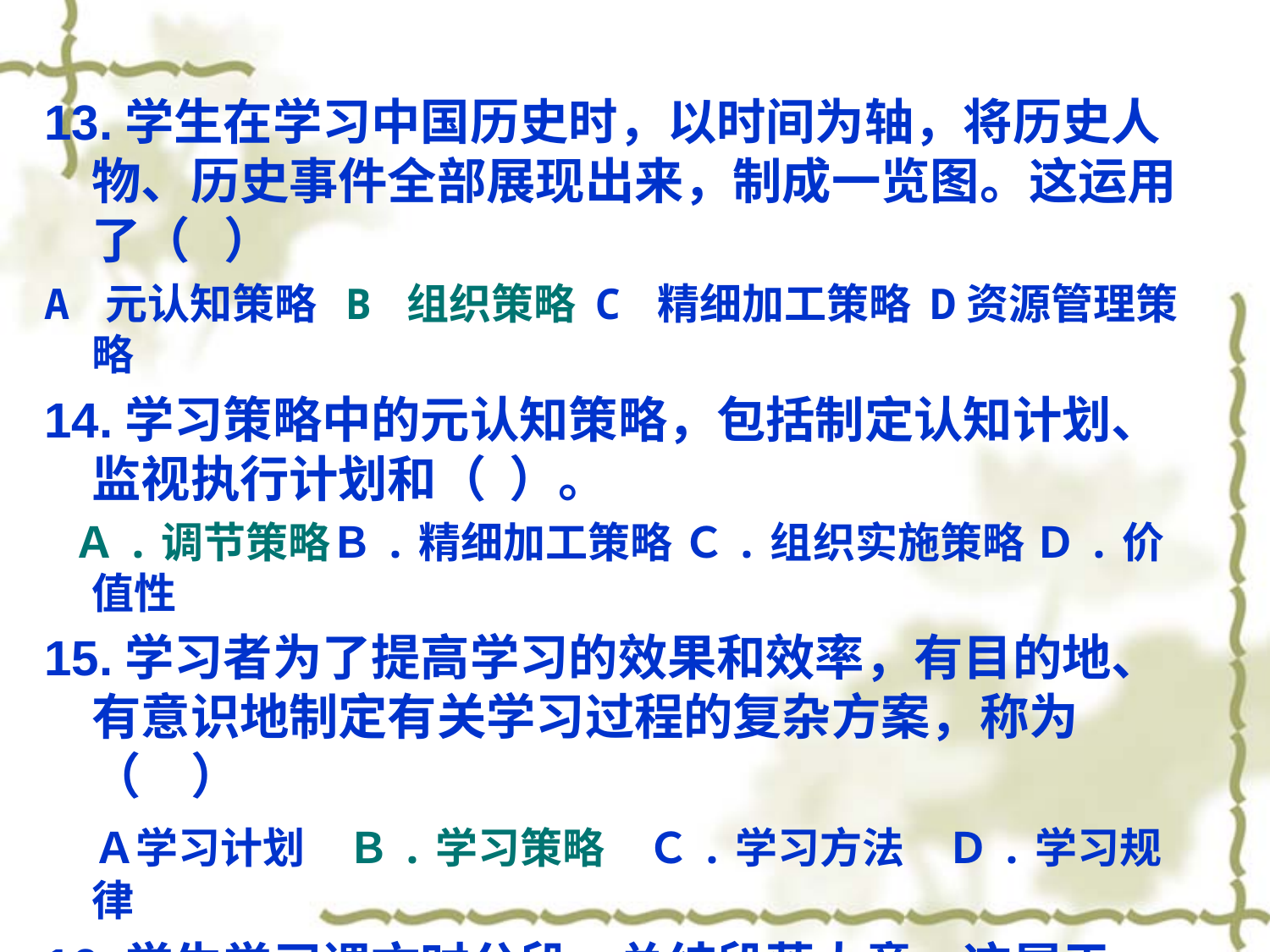

13.学生在学习中国历史时，以时间为轴，将历史人物、历史事件全部展现出来，制成一览图。这运用了（   ）
A 元认知策略  B 组织策略 C 精细加工策略 D资源管理策略
14.学习策略中的元认知策略，包括制定认知计划、监视执行计划和（  ）。
  Ａ.调节策略Ｂ.精细加工策略 Ｃ.组织实施策略 Ｄ.价值性
15.学习者为了提高学习的效果和效率，有目的地、有意识地制定有关学习过程的复杂方案，称为（　）
　Ａ学习计划　Ｂ.学习策略　Ｃ.学习方法　Ｄ.学习规律
16.学生学习课文时分段、总结段落大意。这属于（）
A.复述策略 B.精加工策略 C.组织策略 D.理解-控制策略